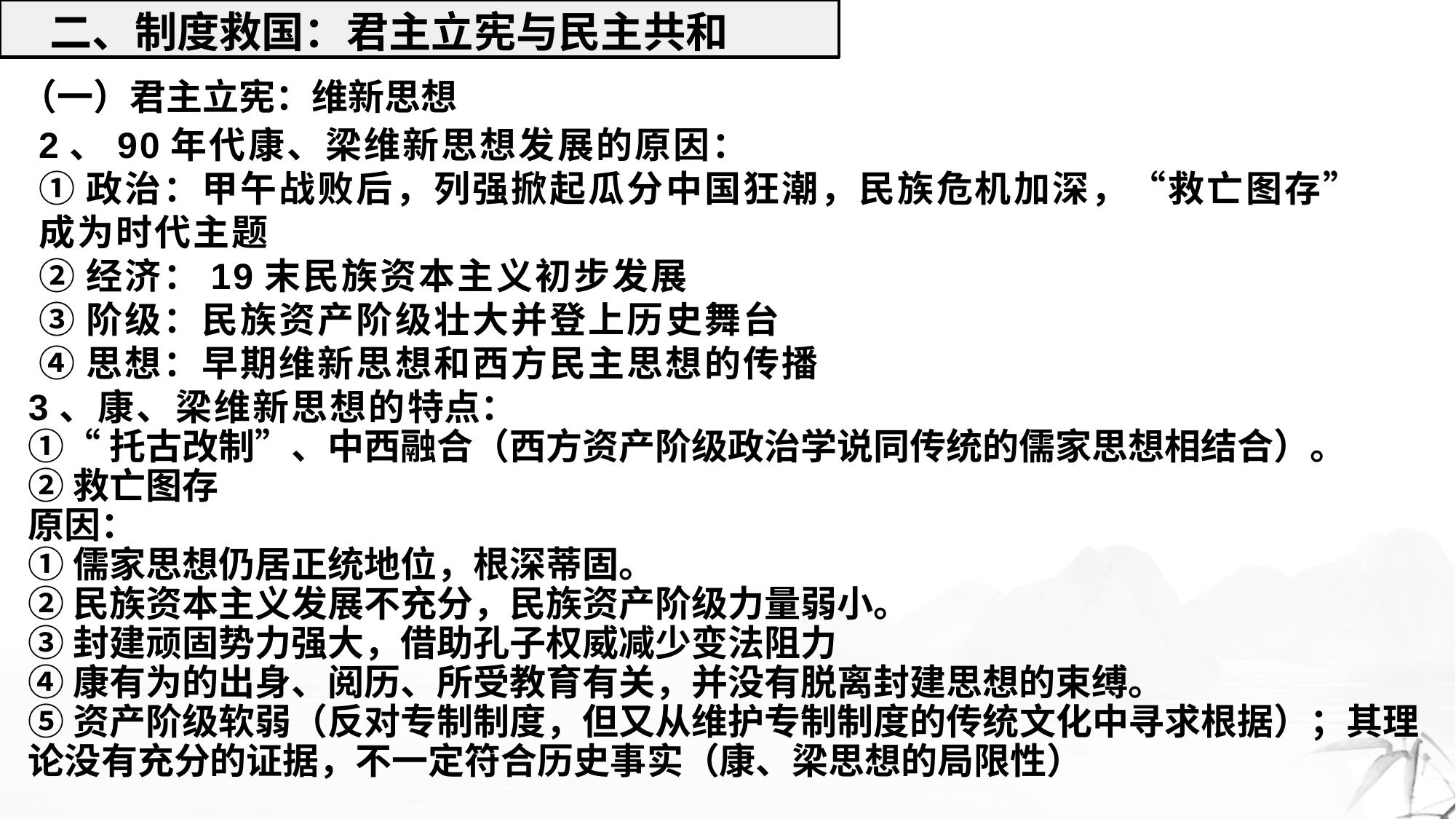

二、制度救国：君主立宪与民主共和
（一）君主立宪：维新思想
2、90年代康、梁维新思想发展的原因：
①政治：甲午战败后，列强掀起瓜分中国狂潮，民族危机加深，“救亡图存”成为时代主题
②经济：19末民族资本主义初步发展
③阶级：民族资产阶级壮大并登上历史舞台
④思想：早期维新思想和西方民主思想的传播
3、康、梁维新思想的特点：
①“托古改制”、中西融合（西方资产阶级政治学说同传统的儒家思想相结合）。
②救亡图存
原因：
①儒家思想仍居正统地位，根深蒂固。
②民族资本主义发展不充分，民族资产阶级力量弱小。
③封建顽固势力强大，借助孔子权威减少变法阻力
④康有为的出身、阅历、所受教育有关，并没有脱离封建思想的束缚。
⑤资产阶级软弱（反对专制制度，但又从维护专制制度的传统文化中寻求根据）；其理论没有充分的证据，不一定符合历史事实（康、梁思想的局限性）